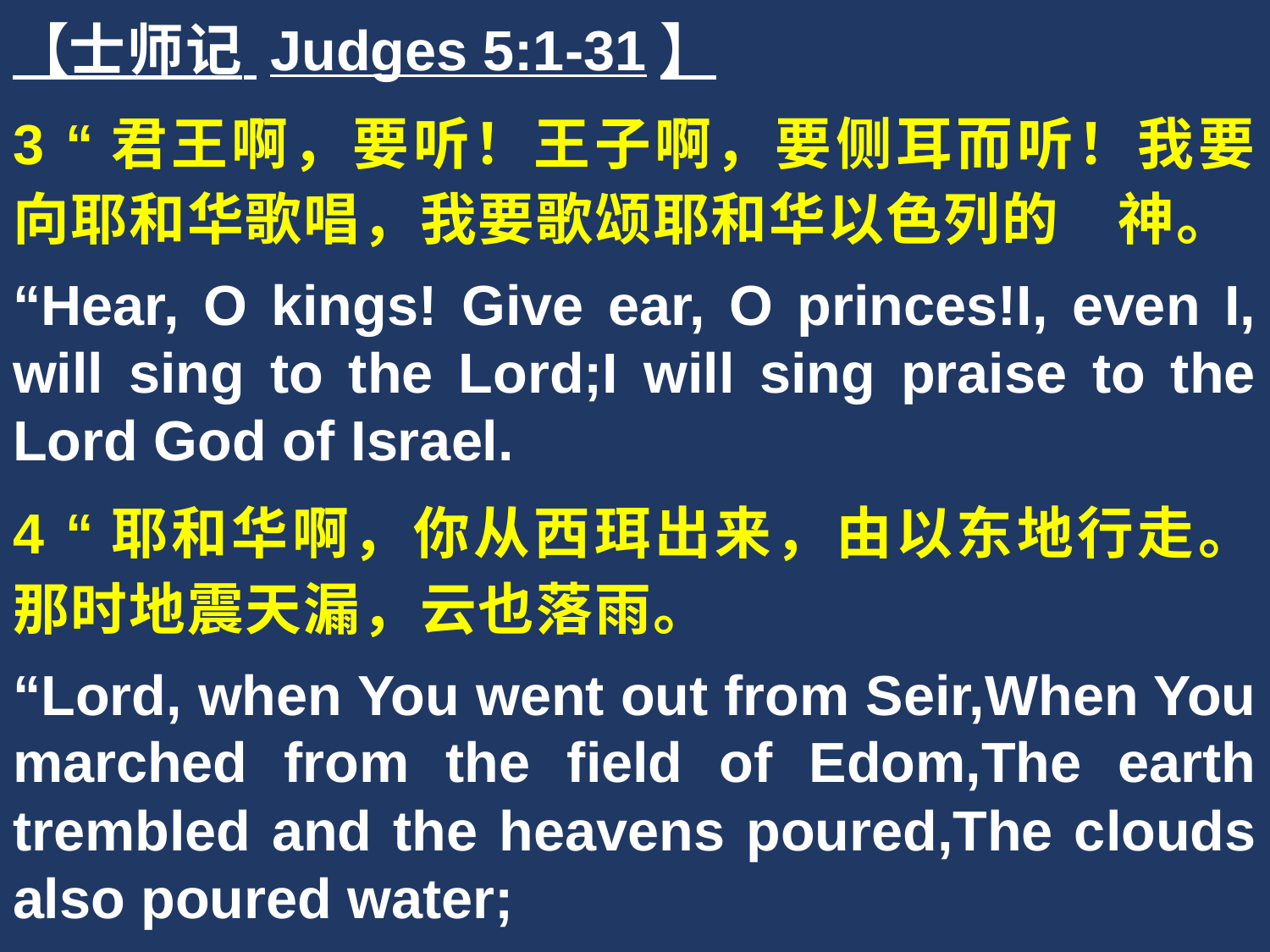

【士师记 Judges 5:1-31】
3 “君王啊，要听！王子啊，要侧耳而听！我要向耶和华歌唱，我要歌颂耶和华以色列的　神。
“Hear, O kings! Give ear, O princes!I, even I, will sing to the Lord;I will sing praise to the Lord God of Israel.
4 “耶和华啊，你从西珥出来，由以东地行走。那时地震天漏，云也落雨。
“Lord, when You went out from Seir,When You marched from the field of Edom,The earth trembled and the heavens poured,The clouds also poured water;